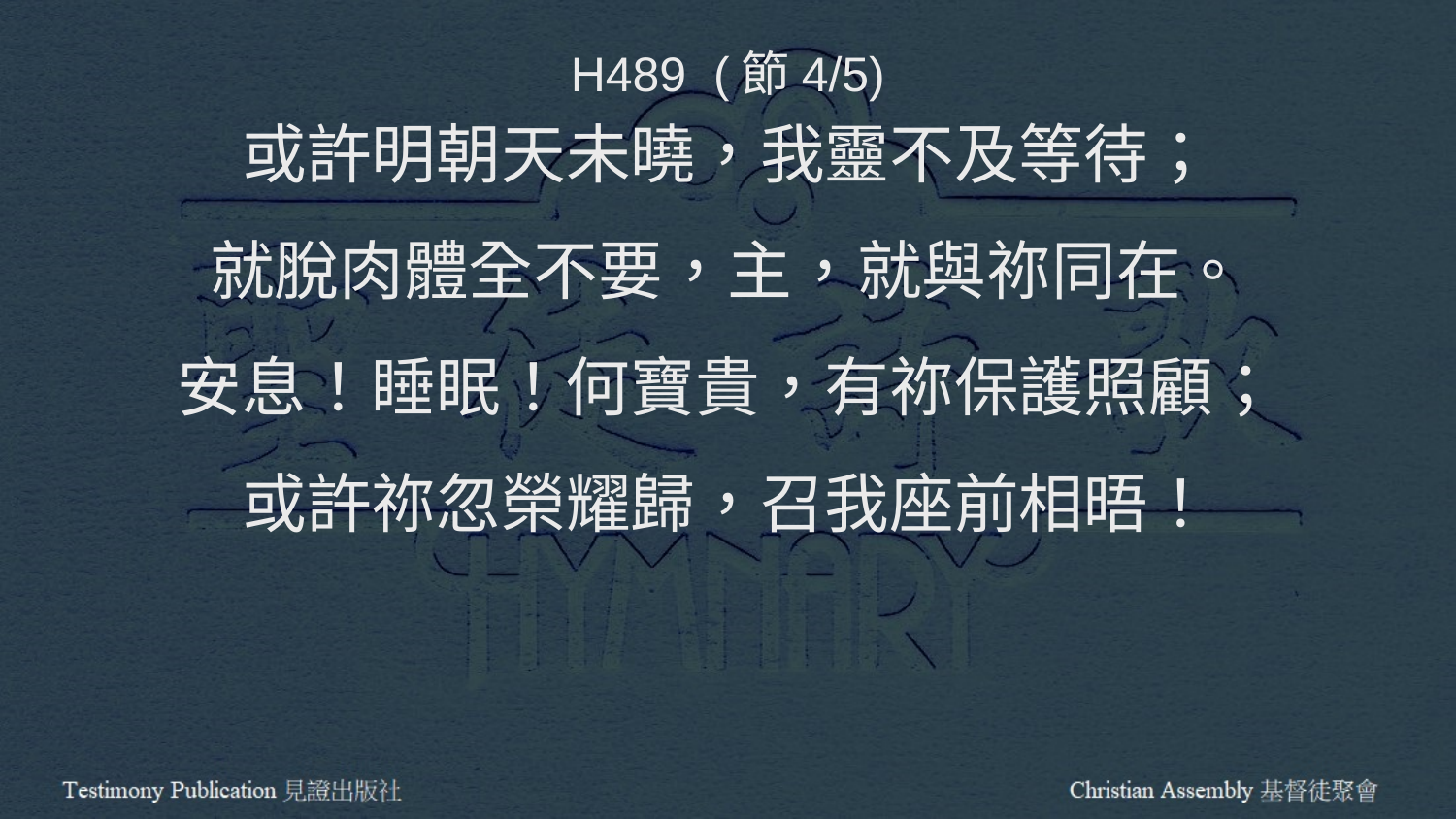

H489  (節4/5)
或許明朝天未曉，我靈不及等待；

就脫肉體全不要，主，就與祢同在。

安息！睡眠！何寶貴，有祢保護照顧；

或許祢忽榮耀歸，召我座前相晤！